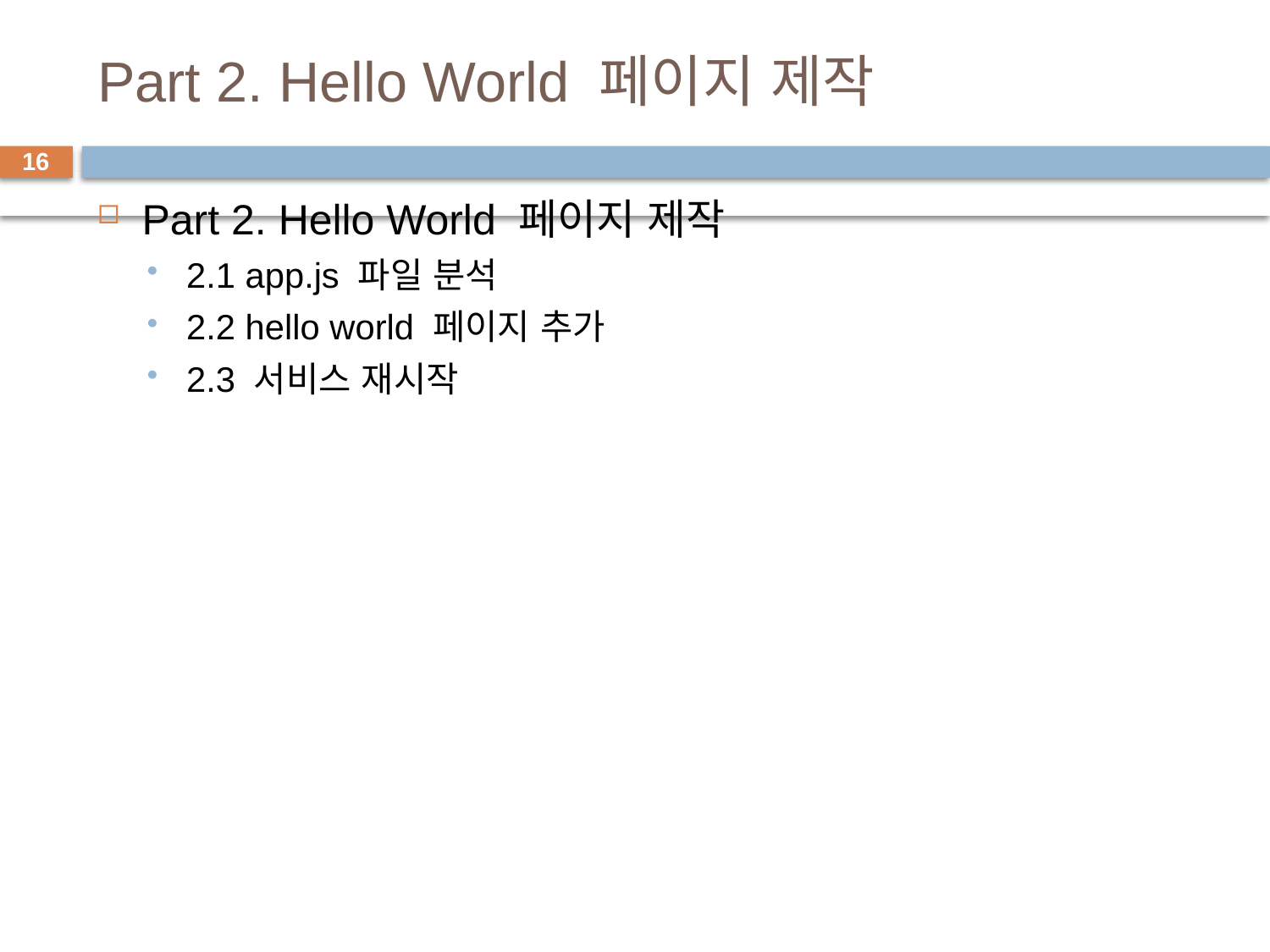

# Part 2. Hello World 페이지 제작
16
Part 2. Hello World 페이지 제작
2.1 app.js 파일 분석
2.2 hello world 페이지 추가
2.3 서비스 재시작